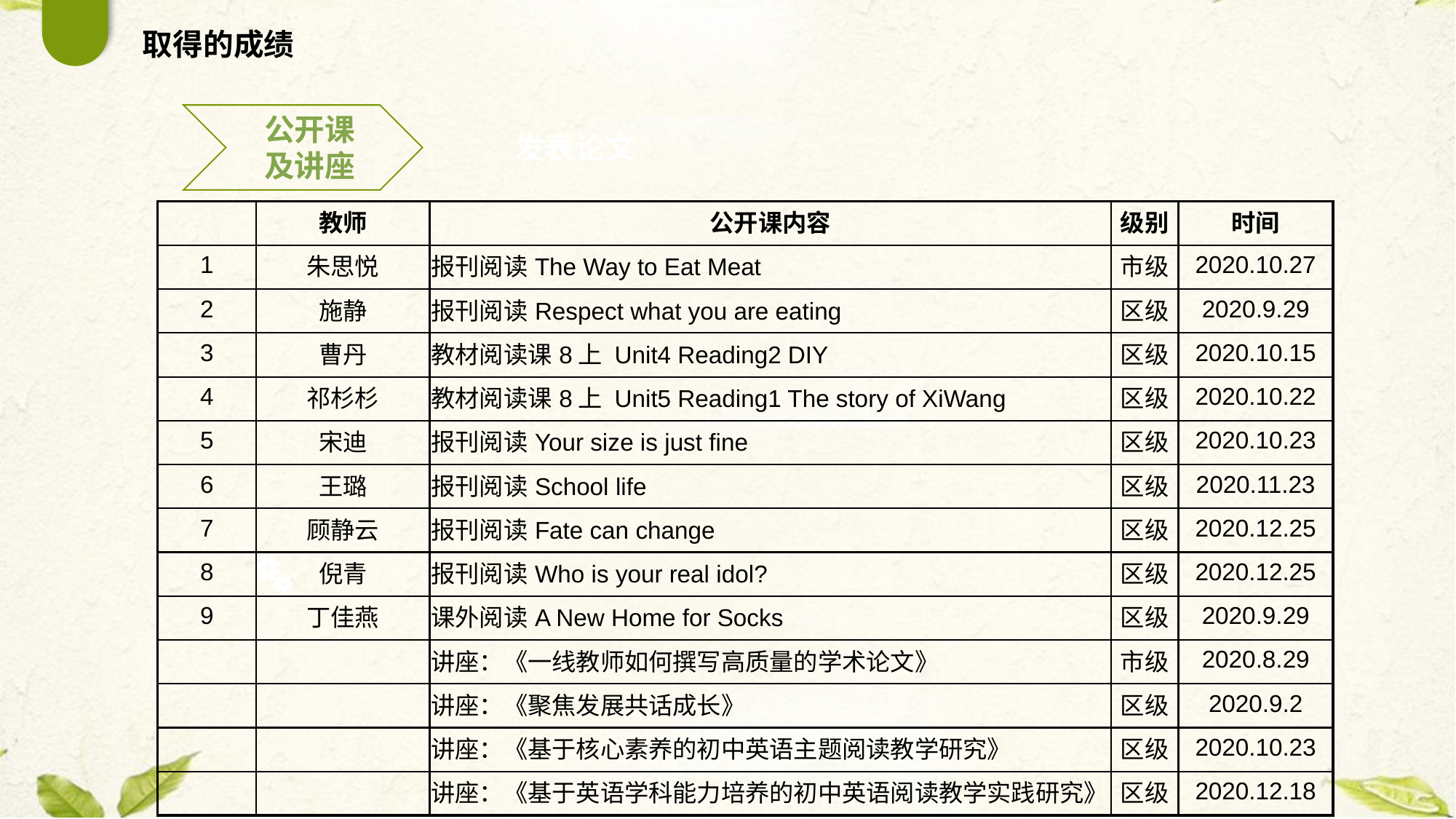

取得的成绩
公开课
及讲座

发表论文
|  | 教师 | 公开课内容 | 级别 | 时间 |
| --- | --- | --- | --- | --- |
| 1 | 朱思悦 | 报刊阅读The Way to Eat Meat | 市级 | 2020.10.27 |
| 2 | 施静 | 报刊阅读Respect what you are eating | 区级 | 2020.9.29 |
| 3 | 曹丹 | 教材阅读课8上 Unit4 Reading2 DIY | 区级 | 2020.10.15 |
| 4 | 祁杉杉 | 教材阅读课8上 Unit5 Reading1 The story of XiWang | 区级 | 2020.10.22 |
| 5 | 宋迪 | 报刊阅读Your size is just fine | 区级 | 2020.10.23 |
| 6 | 王璐 | 报刊阅读School life | 区级 | 2020.11.23 |
| 7 | 顾静云 | 报刊阅读Fate can change | 区级 | 2020.12.25 |
| 8 | 倪青 | 报刊阅读Who is your real idol? | 区级 | 2020.12.25 |
| 9 | 丁佳燕 | 课外阅读A New Home for Socks | 区级 | 2020.9.29 |
|  |  | 讲座：《一线教师如何撰写高质量的学术论文》 | 市级 | 2020.8.29 |
|  |  | 讲座：《聚焦发展共话成长》 | 区级 | 2020.9.2 |
|  |  | 讲座：《基于核心素养的初中英语主题阅读教学研究》 | 区级 | 2020.10.23 |
|  |  | 讲座：《基于英语学科能力培养的初中英语阅读教学实践研究》 | 区级 | 2020.12.18 |